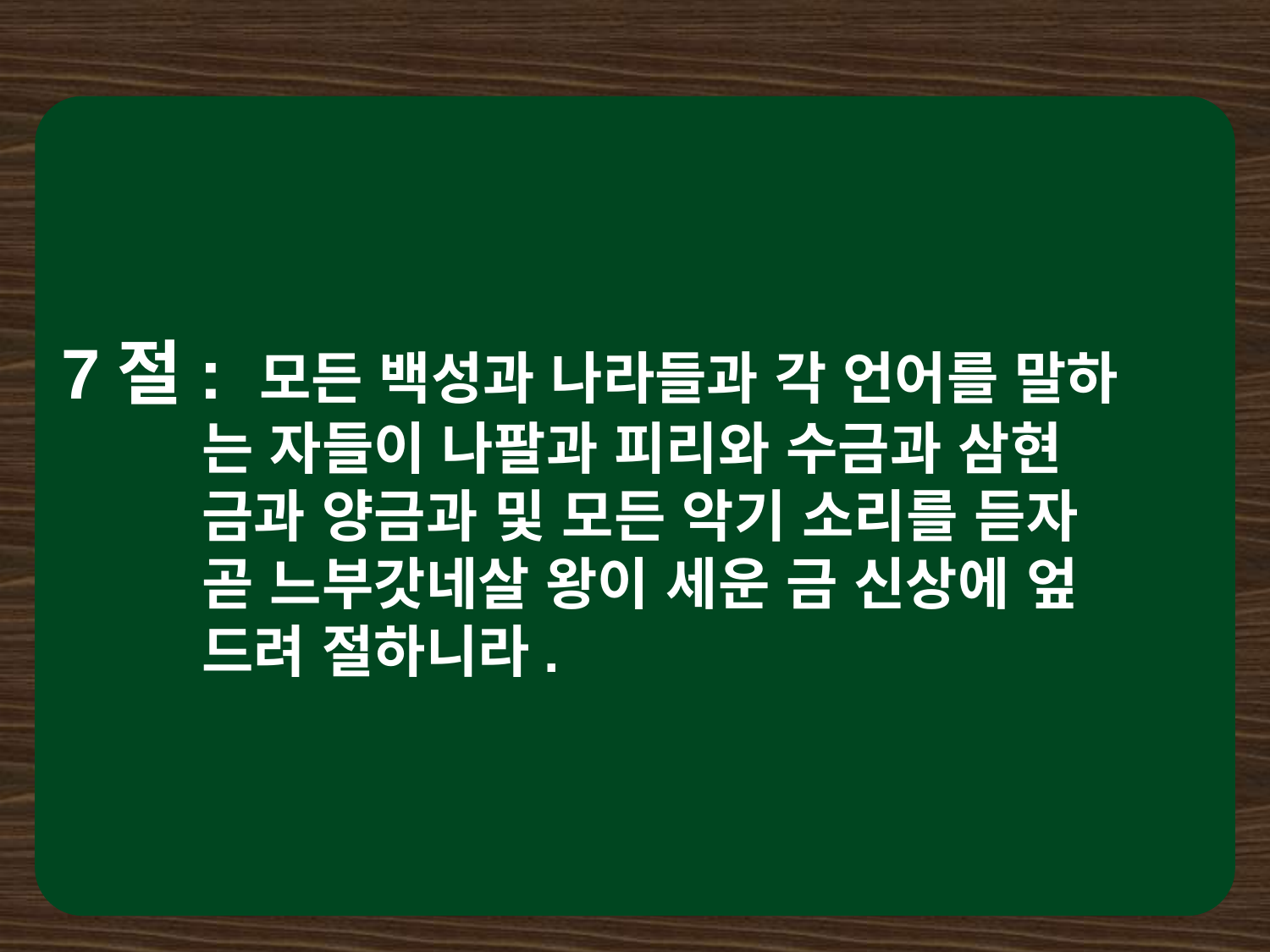

7절: 모든 백성과 나라들과 각 언어를 말하
        는 자들이 나팔과 피리와 수금과 삼현
        금과 양금과 및 모든 악기 소리를 듣자
        곧 느부갓네살 왕이 세운 금 신상에 엎
        드려 절하니라.